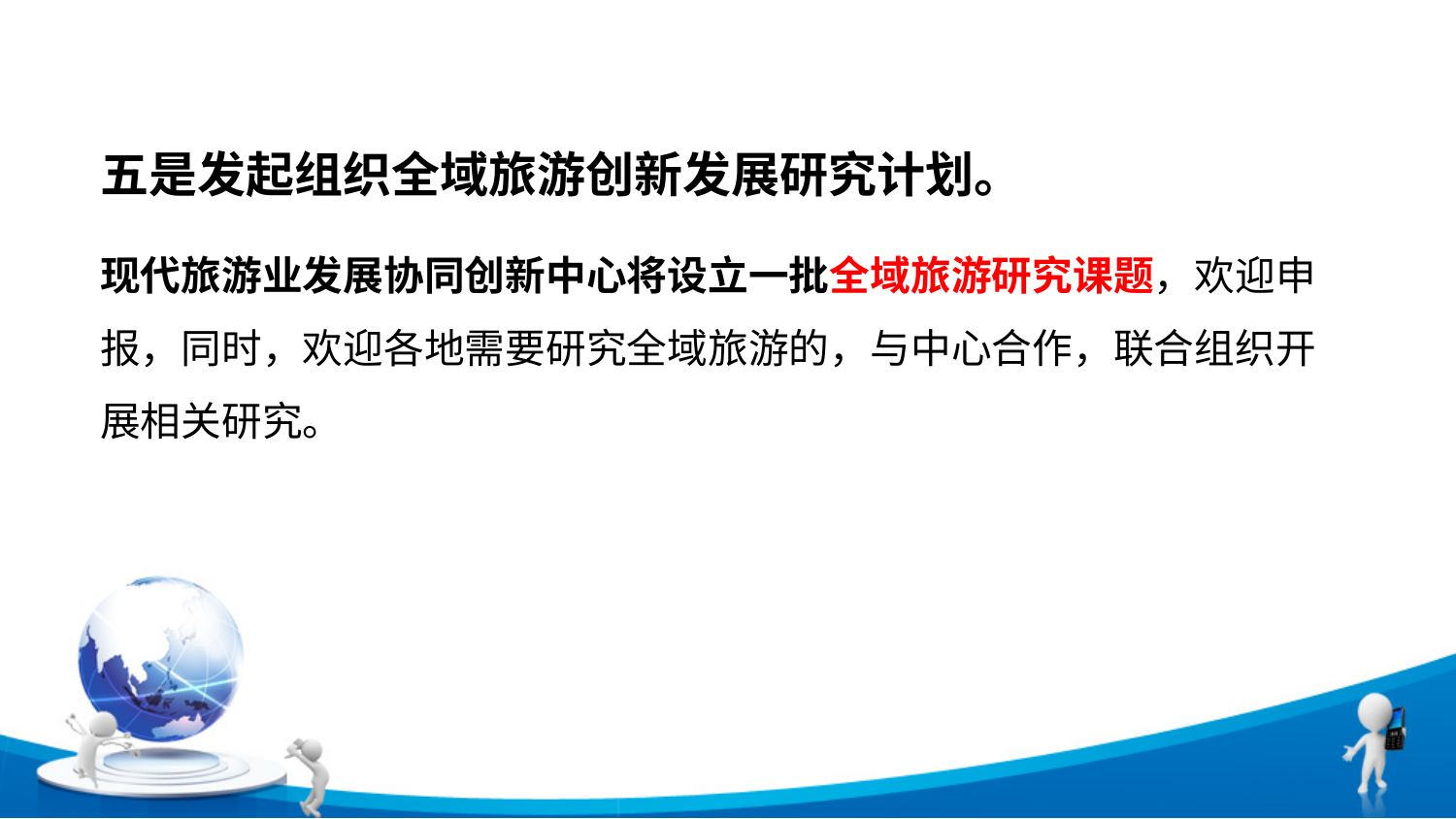

五是发起组织全域旅游创新发展研究计划。
现代旅游业发展协同创新中心将设立一批全域旅游研究课题，欢迎申报，同时，欢迎各地需要研究全域旅游的，与中心合作，联合组织开展相关研究。